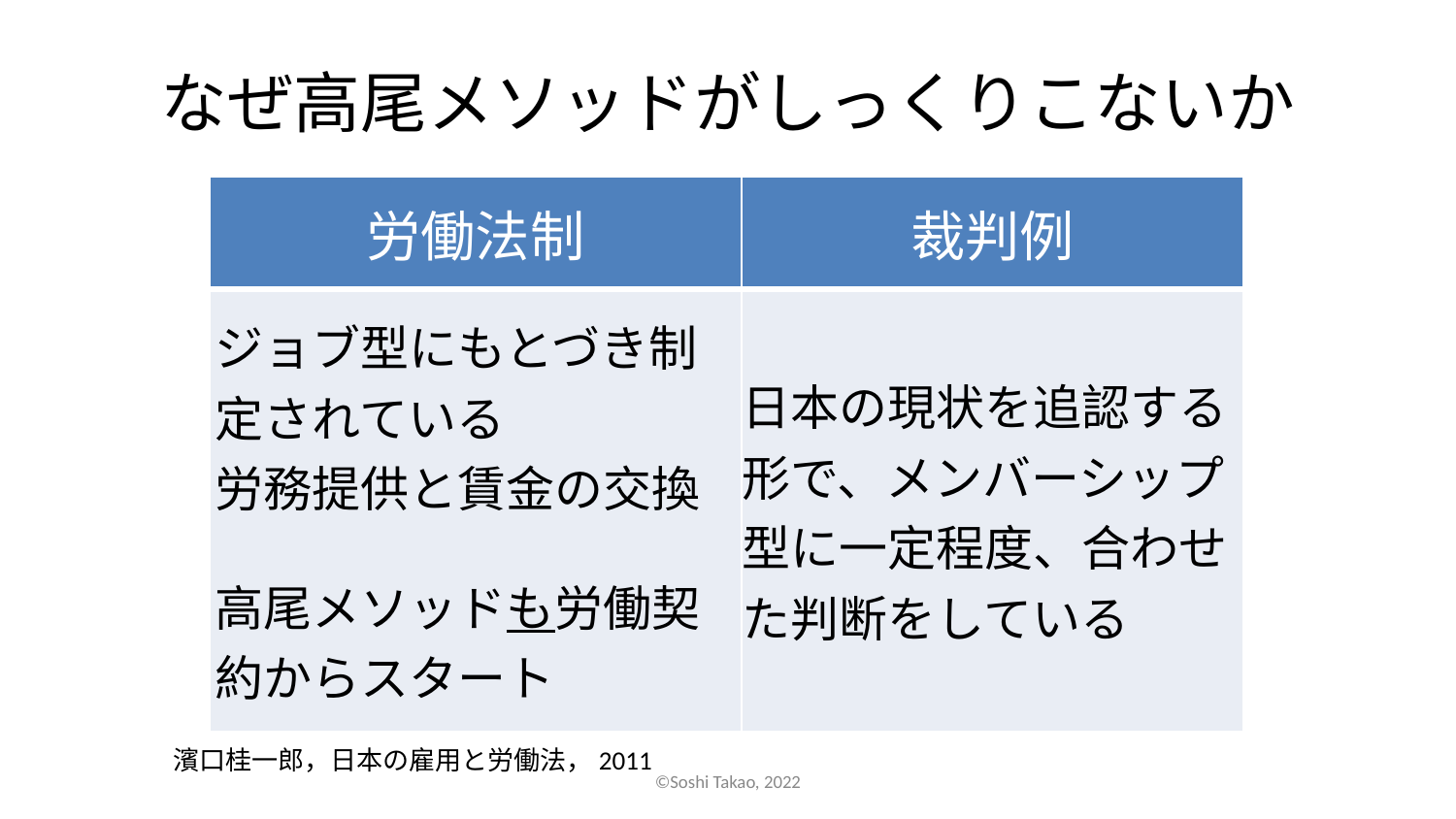

# なぜ高尾メソッドがしっくりこないか
| 労働法制 | 裁判例 |
| --- | --- |
| ジョブ型にもとづき制定されている 労務提供と賃金の交換 高尾メソッドも労働契約からスタート | 日本の現状を追認する形で、メンバーシップ型に一定程度、合わせた判断をしている |
濱口桂一郎，日本の雇用と労働法，2011
©Soshi Takao, 2022